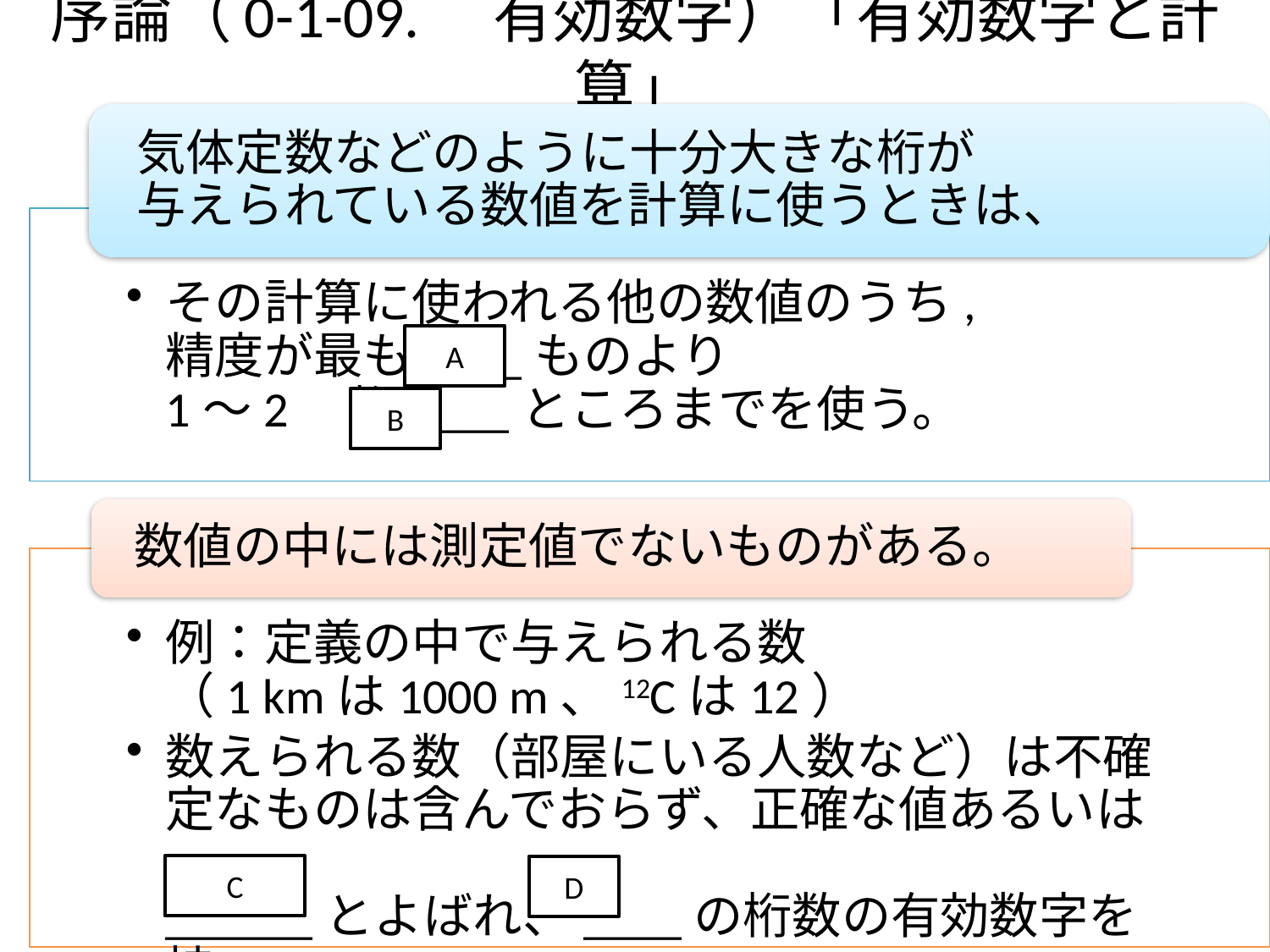

# 序論（0-1-09.　有効数字）「有効数字と計算」
その計算に使われる他の数値のうち,
精度が最も____ものより　
1～2　桁____ところまでを使う。
気体定数などのように十分大きな桁が
与えられている数値を計算に使うときは、
例：定義の中で与えられる数
（1 kmは1000 m、12Cは12）
数えられる数（部屋にいる人数など）は不確定なものは含んでおらず、正確な値あるいは　
______とよばれ、____の桁数の有効数字を持つ。
数値の中には測定値でないものがある。
A
B
C
D